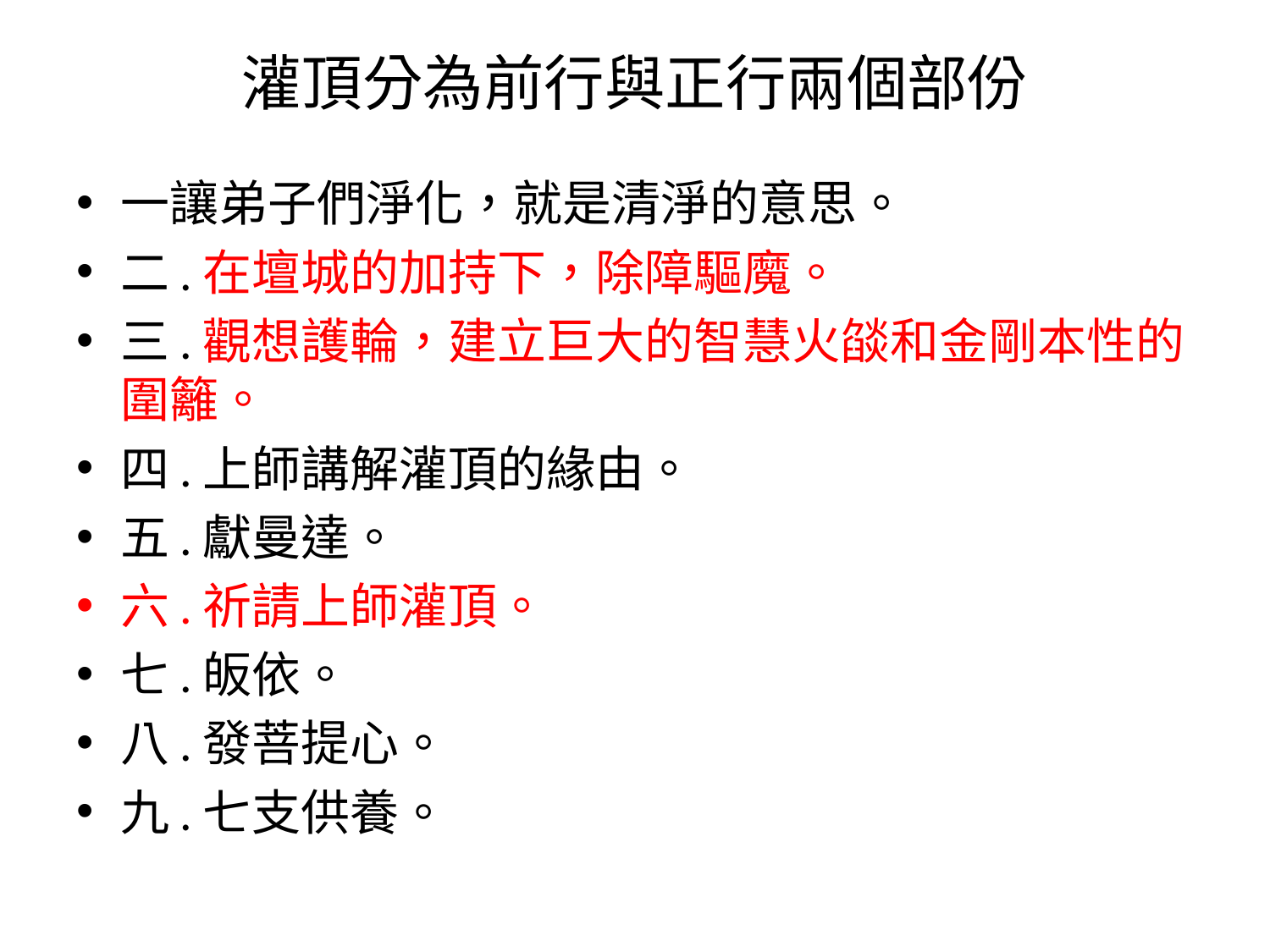

# 灌頂分為前行與正行兩個部份
一讓弟子們淨化，就是清淨的意思。
二.在壇城的加持下，除障驅魔。
三.觀想護輪，建立巨大的智慧火燄和金剛本性的圍籬。
四.上師講解灌頂的緣由。
五.獻曼達。
六.祈請上師灌頂。
七.皈依。
八.發菩提心。
九.七支供養。